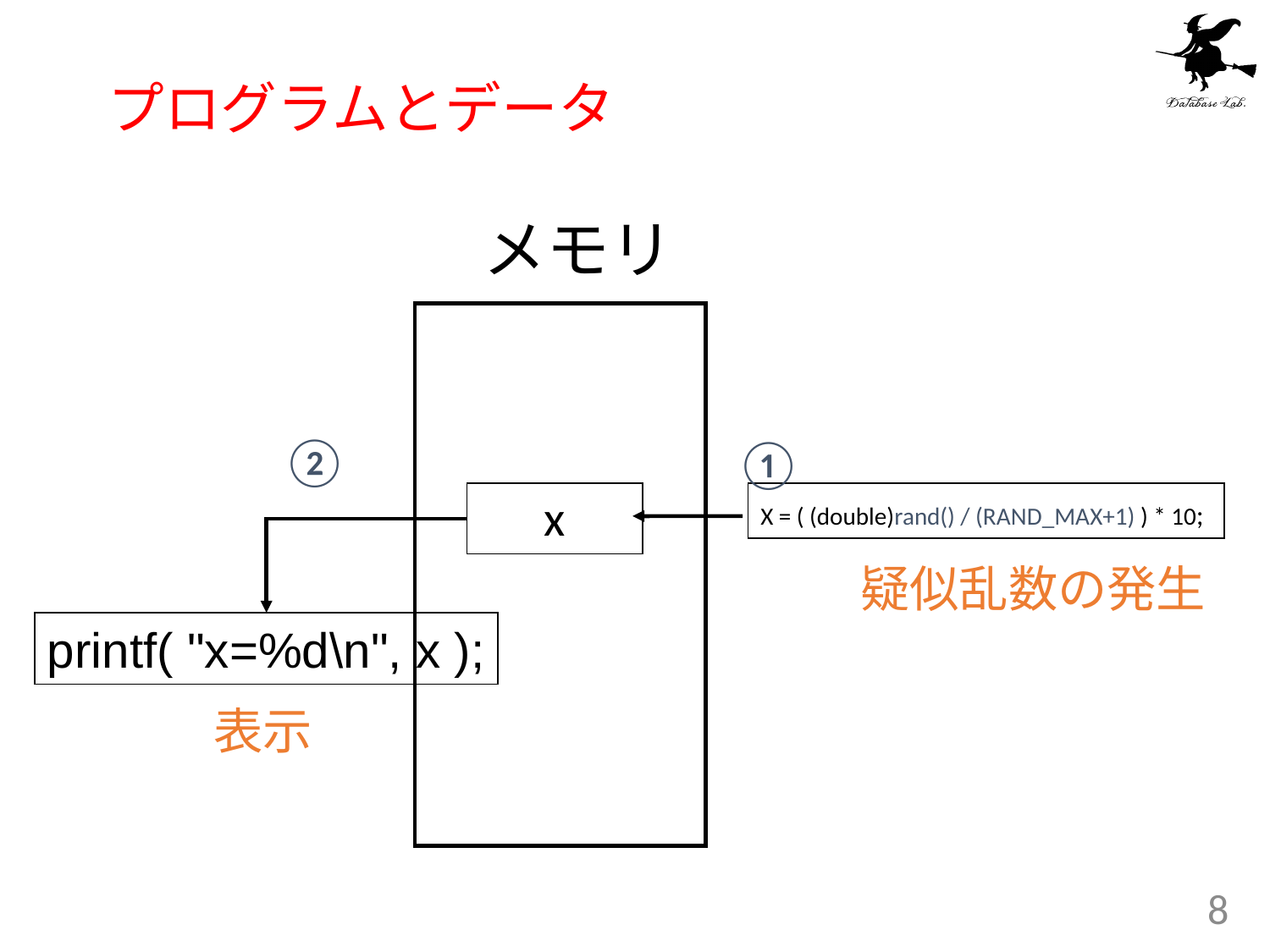

# プログラムとデータ
メモリ

②
①
x

X = ( (double)rand() / (RAND_MAX+1) ) * 10;

疑似乱数の発生
printf( "x=%d\n", x );
表示
8